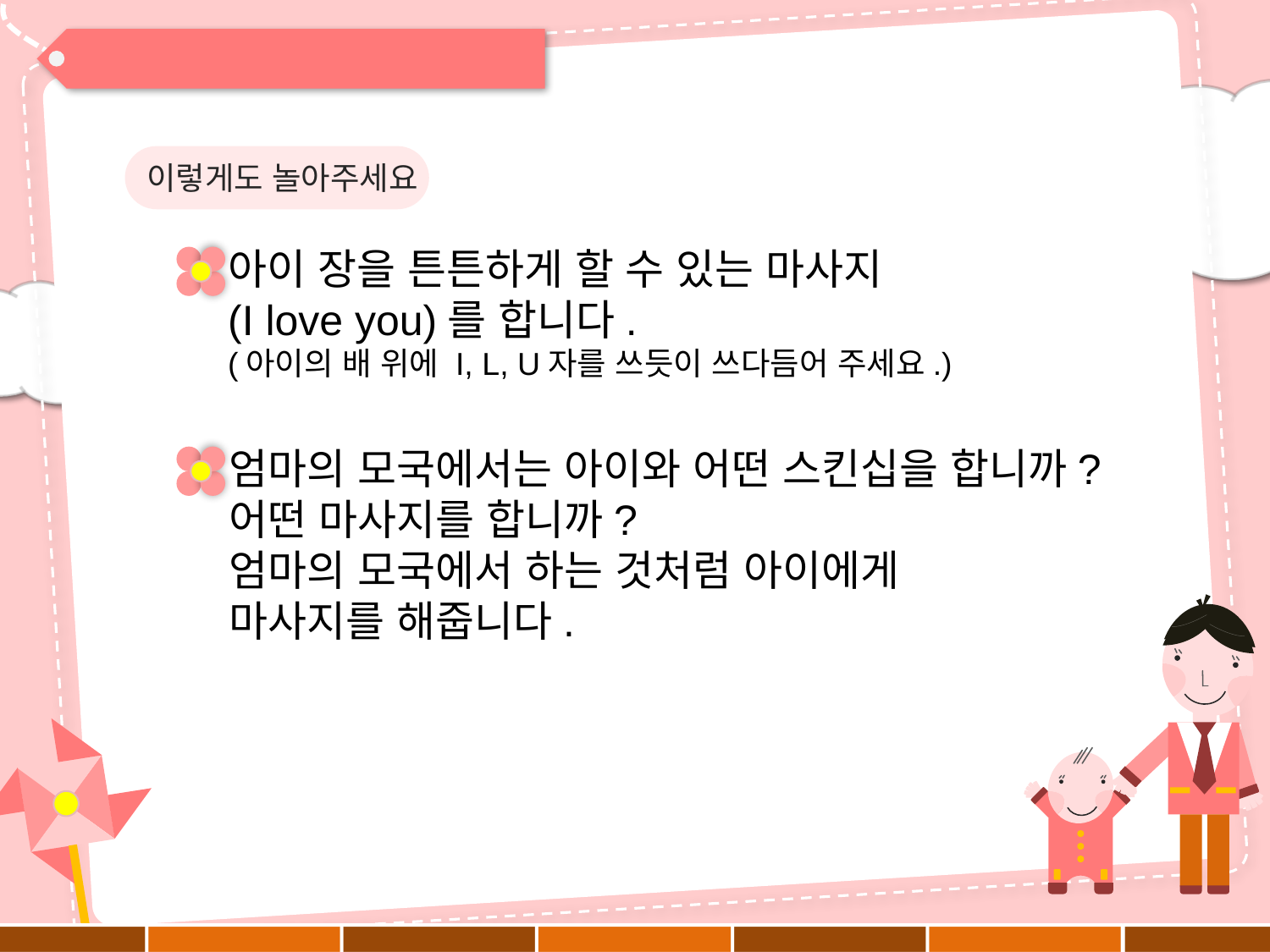

이렇게도 놀아주세요
아이 장을 튼튼하게 할 수 있는 마사지
(I love you)를 합니다.
(아이의 배 위에 I, L, U자를 쓰듯이 쓰다듬어 주세요.)

엄마의 모국에서는 아이와 어떤 스킨십을 합니까?
어떤 마사지를 합니까?
엄마의 모국에서 하는 것처럼 아이에게
마사지를 해줍니다.